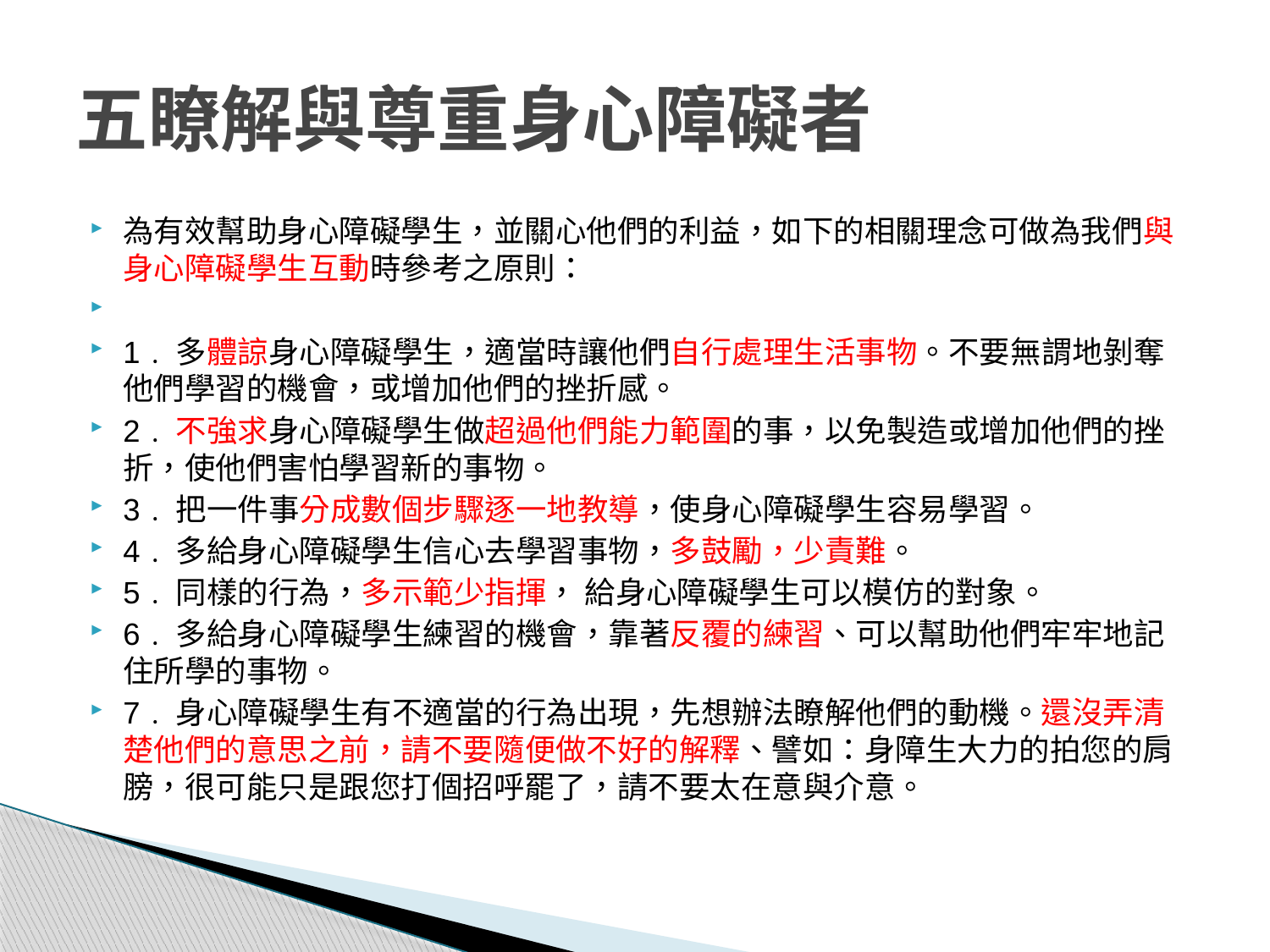

# 五瞭解與尊重身心障礙者
為有效幫助身心障礙學生，並關心他們的利益，如下的相關理念可做為我們與身心障礙學生互動時參考之原則：

1﹒多體諒身心障礙學生，適當時讓他們自行處理生活事物。不要無謂地剝奪他們學習的機會，或增加他們的挫折感。
2﹒不強求身心障礙學生做超過他們能力範圍的事，以免製造或增加他們的挫折，使他們害怕學習新的事物。
3﹒把一件事分成數個步驟逐一地教導，使身心障礙學生容易學習。
4﹒多給身心障礙學生信心去學習事物，多鼓勵，少責難。
5﹒同樣的行為，多示範少指揮， 給身心障礙學生可以模仿的對象。
6﹒多給身心障礙學生練習的機會，靠著反覆的練習、可以幫助他們牢牢地記住所學的事物。
7﹒身心障礙學生有不適當的行為出現，先想辦法瞭解他們的動機。還沒弄清楚他們的意思之前，請不要隨便做不好的解釋、譬如：身障生大力的拍您的肩膀，很可能只是跟您打個招呼罷了，請不要太在意與介意。